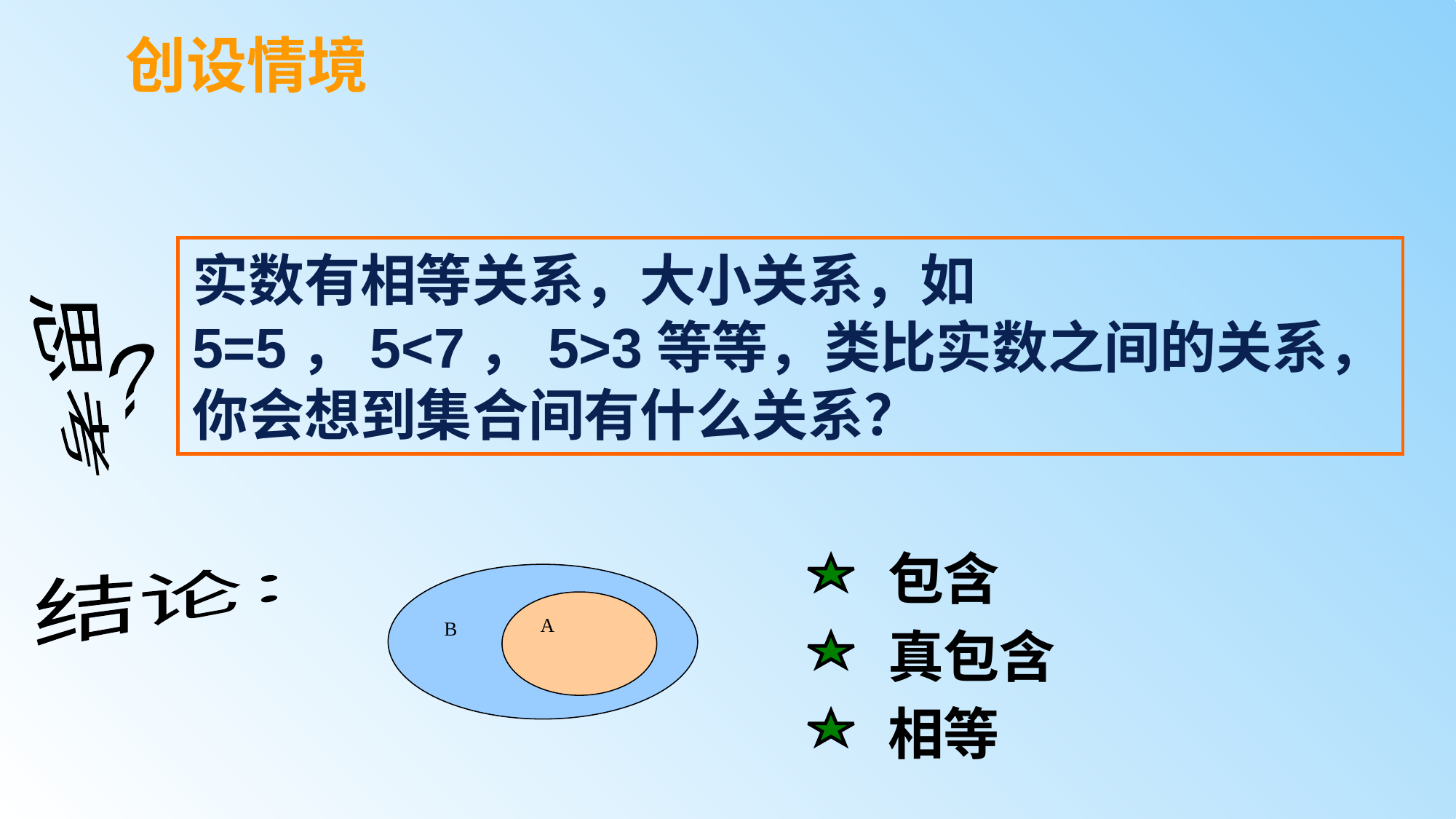

创设情境
实数有相等关系，大小关系，如5=5，5<7，5>3等等，类比实数之间的关系，你会想到集合间有什么关系？
?
思考
包含

B
 A
结论：
真包含

相等